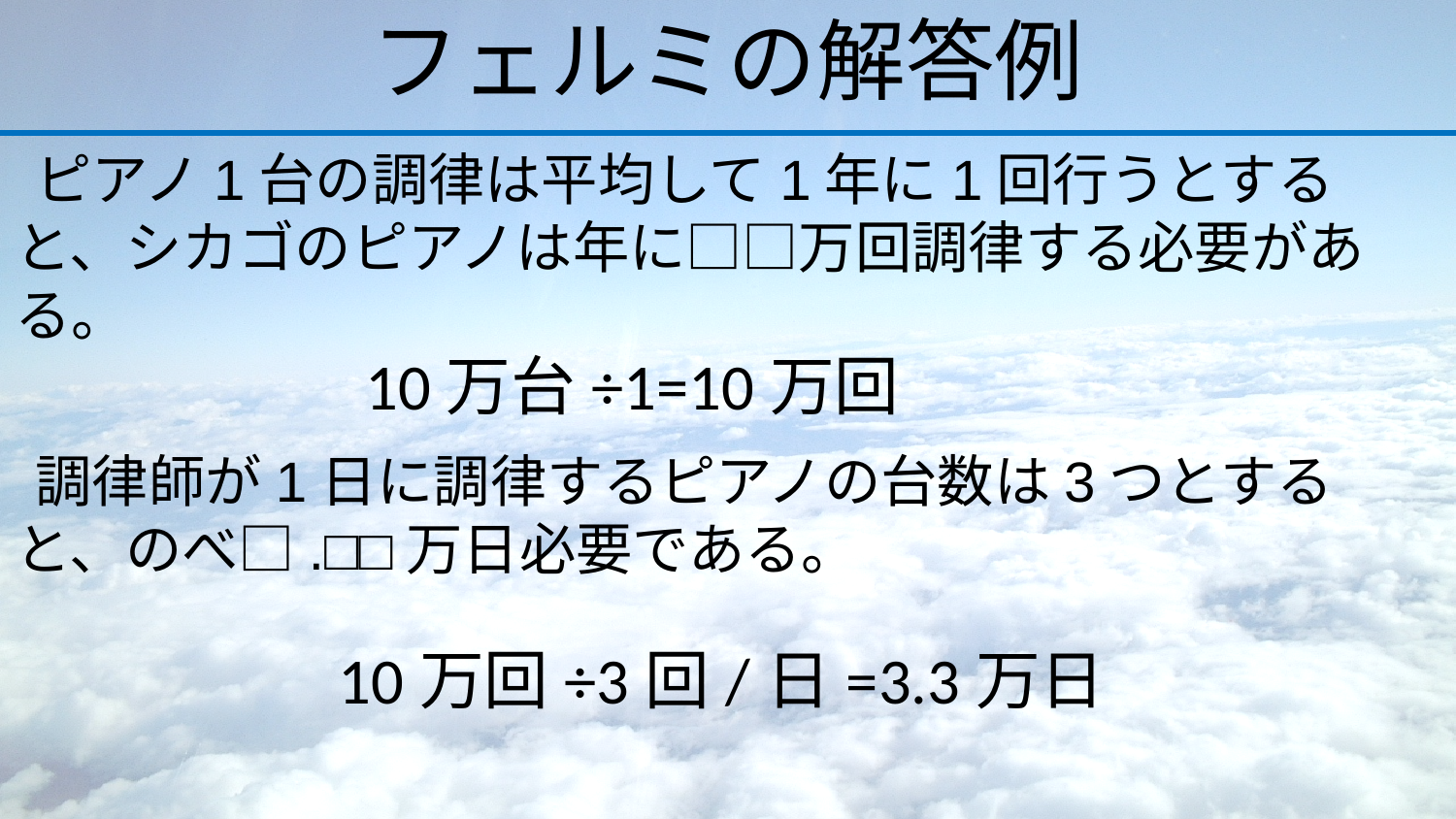

# フェルミの解答例
ピアノ1台の調律は平均して1年に1回行うとすると、シカゴのピアノは年に□□万回調律する必要がある。
10万台÷1=10万回
調律師が1日に調律するピアノの台数は3つとすると、のべ□.□□万日必要である。
10万回÷3回/日=3.3万日